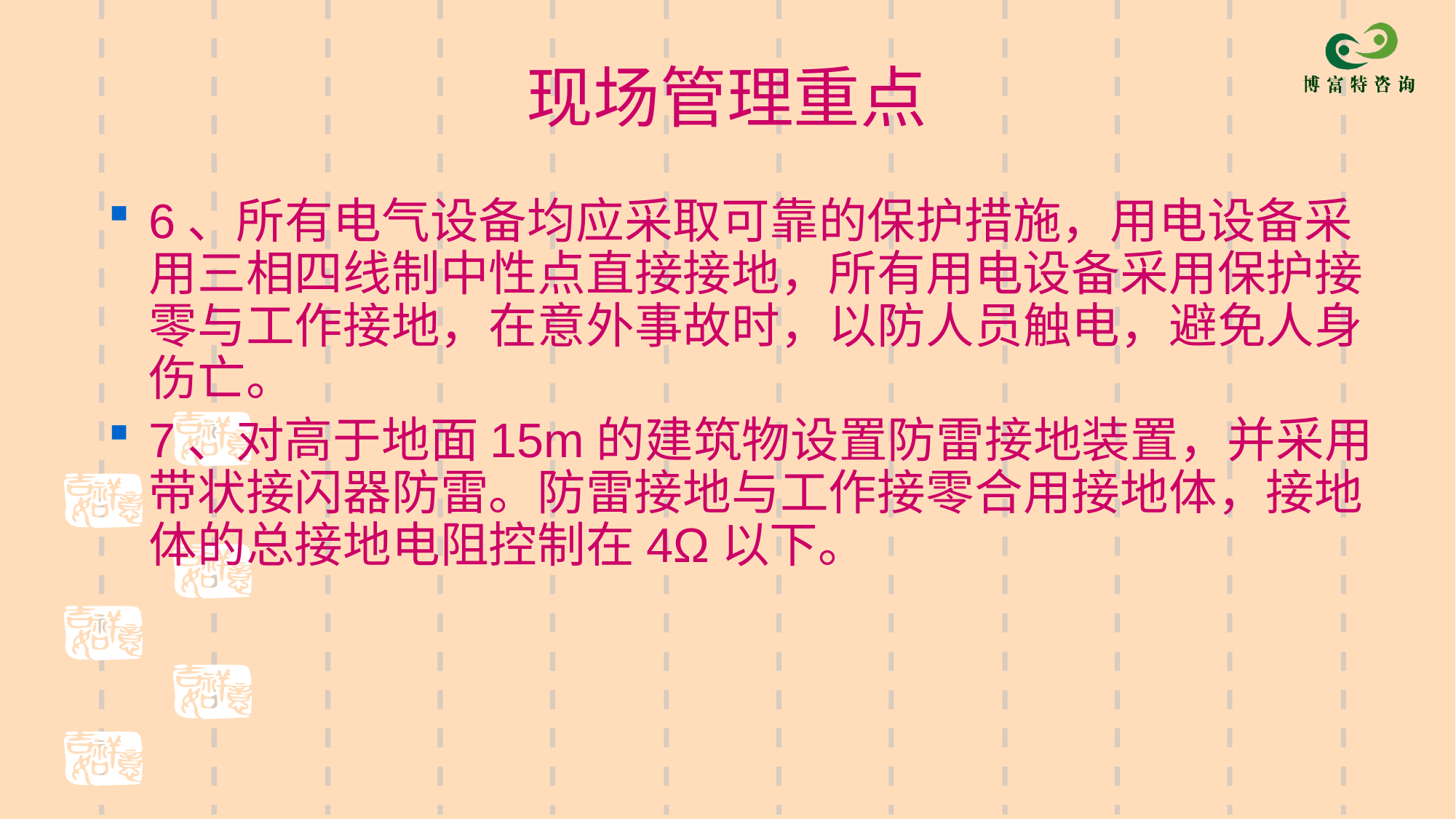

# 现场管理重点
6、所有电气设备均应采取可靠的保护措施，用电设备采用三相四线制中性点直接接地，所有用电设备采用保护接零与工作接地，在意外事故时，以防人员触电，避免人身伤亡。
7、对高于地面15m的建筑物设置防雷接地装置，并采用带状接闪器防雷。防雷接地与工作接零合用接地体，接地体的总接地电阻控制在4Ω以下。